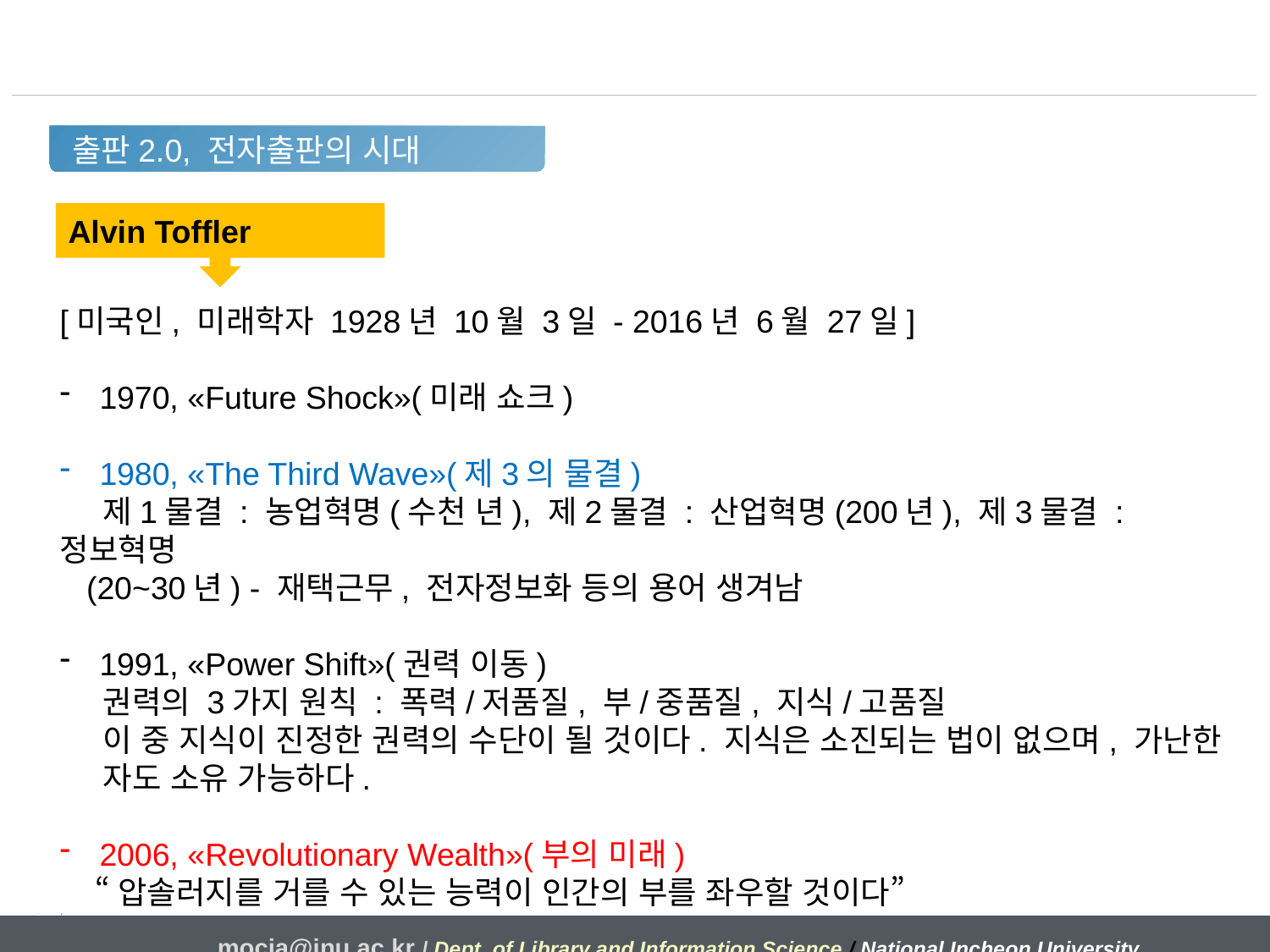

출판2.0, 전자출판의 시대
Alvin Toffler
[미국인, 미래학자 1928년 10월 3일 - 2016년 6월 27일]

1970, «Future Shock»(미래 쇼크)

1980, «The Third Wave»(제3의 물결)
    제1물결 : 농업혁명(수천 년), 제2물결 : 산업혁명(200년), 제3물결 : 정보혁명
   (20~30년) - 재택근무, 전자정보화 등의 용어 생겨남

1991, «Power Shift»(권력 이동)
    권력의 3가지 원칙 : 폭력/저품질, 부/중품질, 지식/고품질
    이 중 지식이 진정한 권력의 수단이 될 것이다. 지식은 소진되는 법이 없으며, 가난한
    자도 소유 가능하다.

2006, «Revolutionary Wealth»(부의 미래)
    “압솔러지를 거를 수 있는 능력이 인간의 부를 좌우할 것이다”

mocja@inu.ac.kr / Dept. of Library and Information Science / National Incheon University